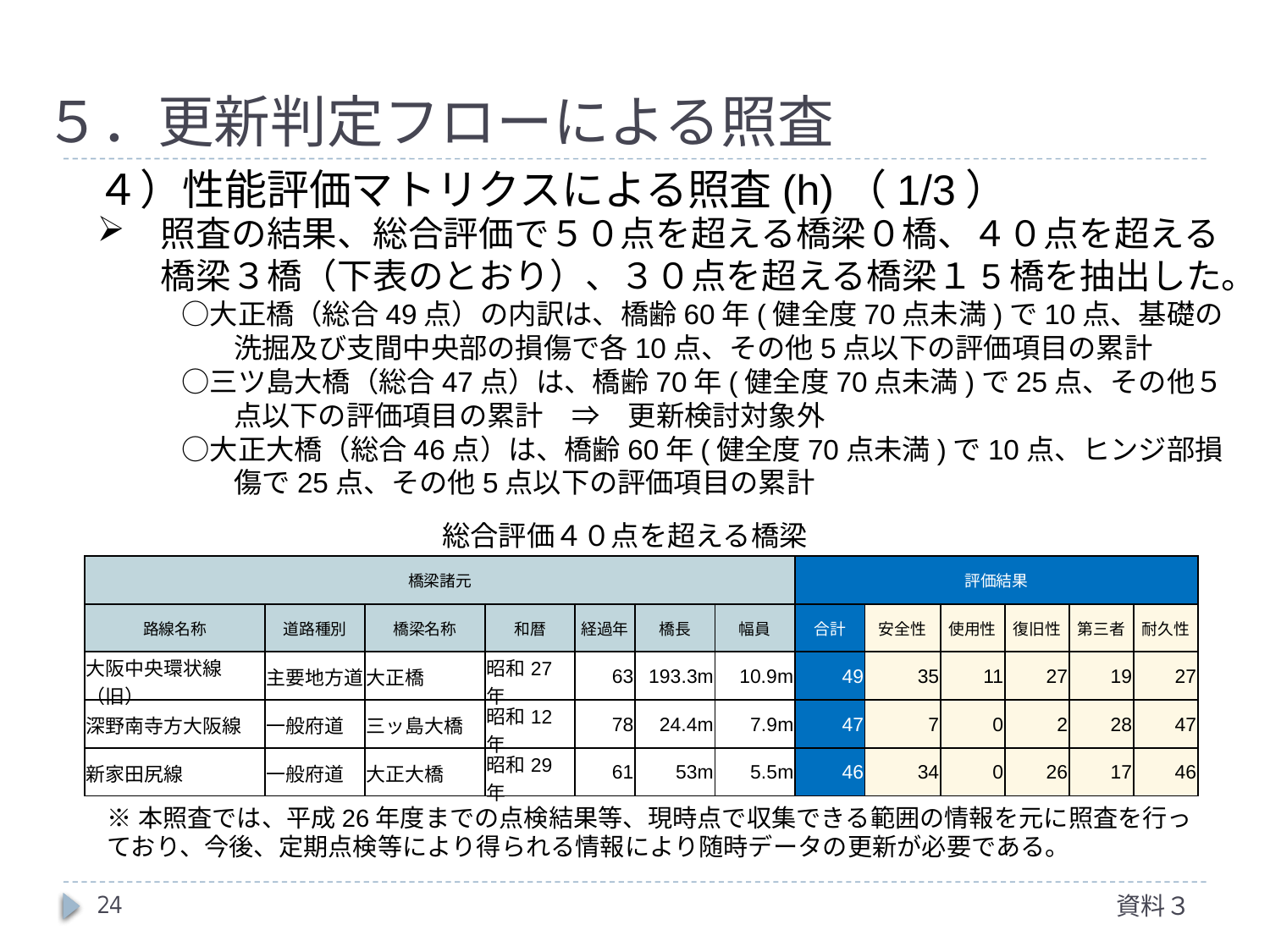

# ５．更新判定フローによる照査
４）性能評価マトリクスによる照査(h)（1/3）
照査の結果、総合評価で５０点を超える橋梁０橋、４０点を超える橋梁３橋（下表のとおり）、３０点を超える橋梁１5橋を抽出した。
　　　○大正橋（総合49点）の内訳は、橋齢60年(健全度70点未満)で10点、基礎の洗掘及び支間中央部の損傷で各10点、その他5点以下の評価項目の累計
　　　○三ツ島大橋（総合47点）は、橋齢70年(健全度70点未満)で25点、その他５点以下の評価項目の累計　⇒　更新検討対象外
　　　○大正大橋（総合46点）は、橋齢60年(健全度70点未満)で10点、ヒンジ部損傷で25点、その他5点以下の評価項目の累計
総合評価４０点を超える橋梁
| 橋梁諸元 |  |  |  |  |  |  | 評価結果 |  |  |  |  |  |
| --- | --- | --- | --- | --- | --- | --- | --- | --- | --- | --- | --- | --- |
| 路線名称 | 道路種別 | 橋梁名称 | 和暦 | 経過年 | 橋長 | 幅員 | 合計 | 安全性 | 使用性 | 復旧性 | 第三者 | 耐久性 |
| 大阪中央環状線（旧） | 主要地方道 | 大正橋 | 昭和27年 | 63 | 193.3m | 10.9m | 49 | 35 | 11 | 27 | 19 | 27 |
| 深野南寺方大阪線 | 一般府道 | 三ッ島大橋 | 昭和12年 | 78 | 24.4m | 7.9m | 47 | 7 | 0 | 2 | 28 | 47 |
| 新家田尻線 | 一般府道 | 大正大橋 | 昭和29年 | 61 | 53m | 5.5m | 46 | 34 | 0 | 26 | 17 | 46 |
※本照査では、平成26年度までの点検結果等、現時点で収集できる範囲の情報を元に照査を行っており、今後、定期点検等により得られる情報により随時データの更新が必要である。
24
資料３